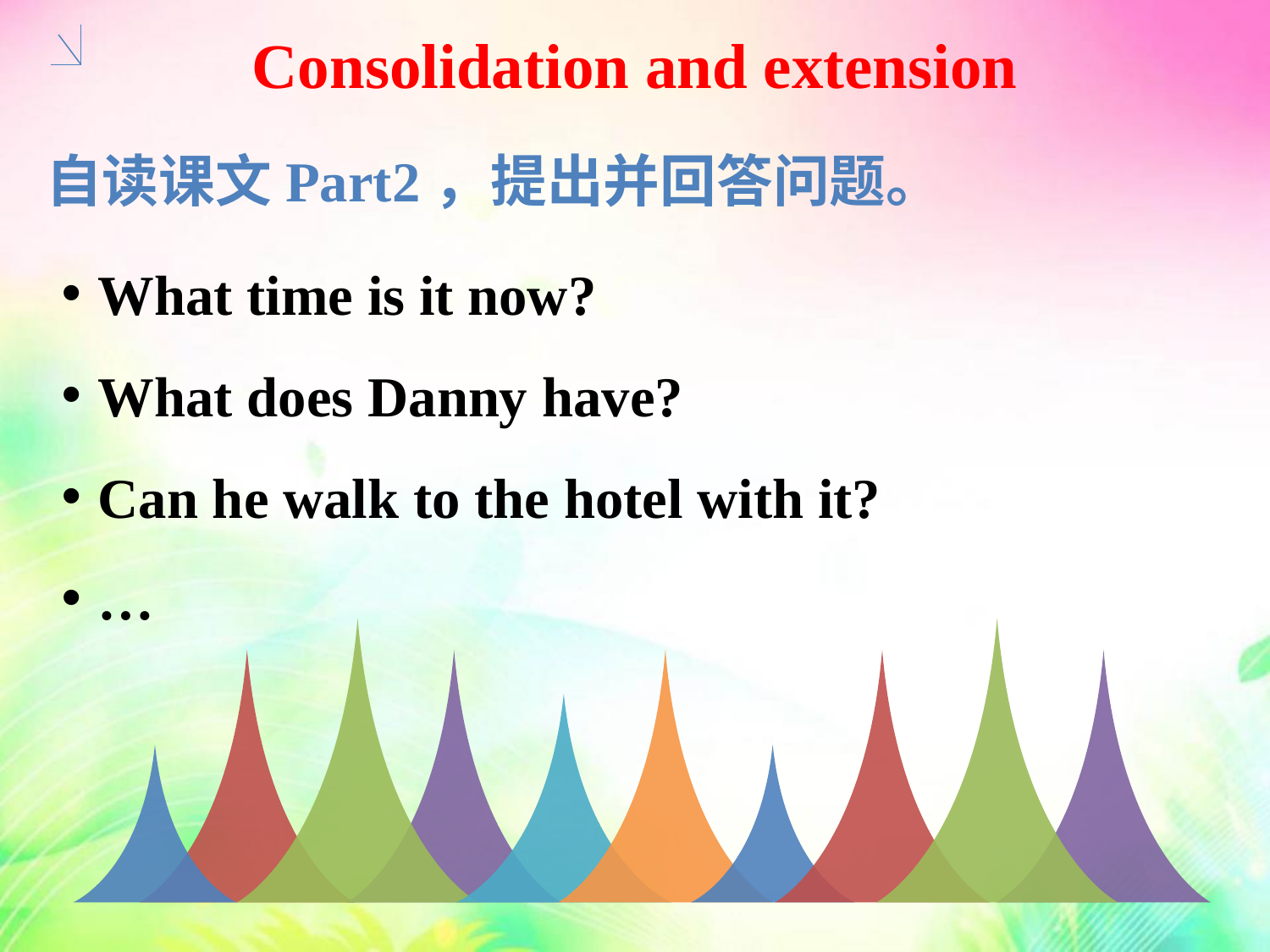

Consolidation and extension
自读课文Part2，提出并回答问题。
What time is it now?
What does Danny have?
Can he walk to the hotel with it?
…